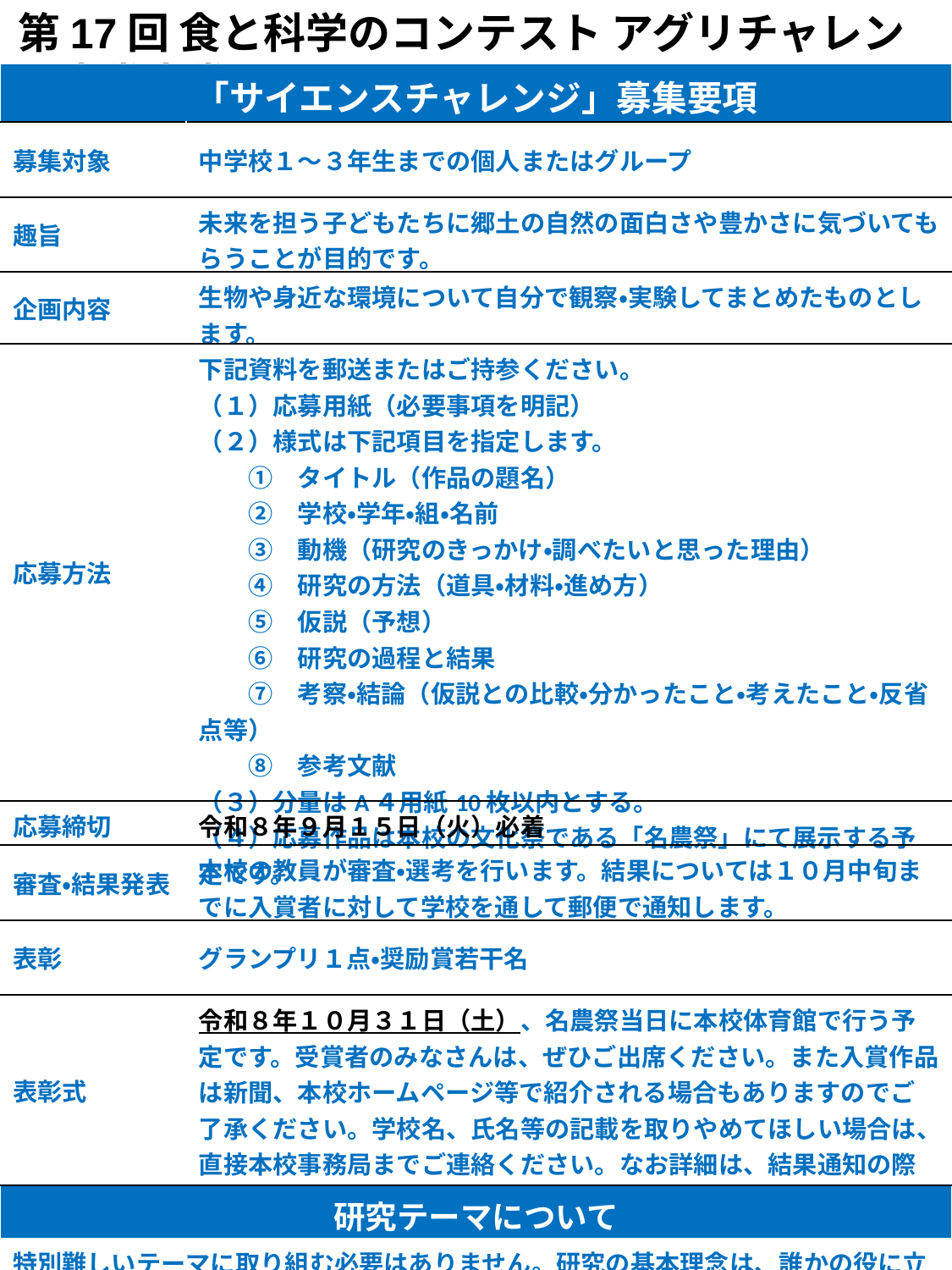

第17回 食と科学のコンテスト アグリチャレンジ大賞大賞

| 「サイエンスチャレンジ」募集要項 |  |
| --- | --- |
| 募集対象 | 中学校１～３年生までの個人またはグループ |
| 趣旨 | 未来を担う子どもたちに郷土の自然の面白さや豊かさに気づいてもらうことが目的です。 |
| 企画内容 | 生物や身近な環境について自分で観察・実験してまとめたものとします。 |
| 応募方法 | 下記資料を郵送またはご持参ください。 （１）応募用紙（必要事項を明記） （２）様式は下記項目を指定します。 　　①　タイトル（作品の題名） 　　②　学校・学年・組・名前 　　③　動機（研究のきっかけ・調べたいと思った理由） 　　④　研究の方法（道具・材料・進め方） 　　⑤　仮説（予想） 　　⑥　研究の過程と結果 　　⑦　考察・結論（仮説との比較・分かったこと・考えたこと・反省点等） 　　⑧　参考文献 （３）分量はA４用紙10枚以内とする。 （４）応募作品は本校の文化祭である「名農祭」にて展示する予定です。 |
| 応募締切 | 令和８年９月１５日（火）必着 |
| 審査・結果発表 | 本校の教員が審査・選考を行います。結果については１０月中旬までに入賞者に対して学校を通して郵便で通知します。 |
| 表彰 | グランプリ１点・奨励賞若干名 |
| 表彰式 | 令和８年１０月３１日（土）、名農祭当日に本校体育館で行う予定です。受賞者のみなさんは、ぜひご出席ください。また入賞作品は新聞、本校ホームページ等で紹介される場合もありますのでご了承ください。学校名、氏名等の記載を取りやめてほしい場合は、直接本校事務局までご連絡ください。なお詳細は、結果通知の際にご連絡します。 |
| 研究テーマについて |  |
| 特別難しいテーマに取り組む必要はありません。研究の基本理念は、誰かの役に立つことです。身近な生活に役立つユニークな技術やアイディアを考え、検証してみてください。 |  |